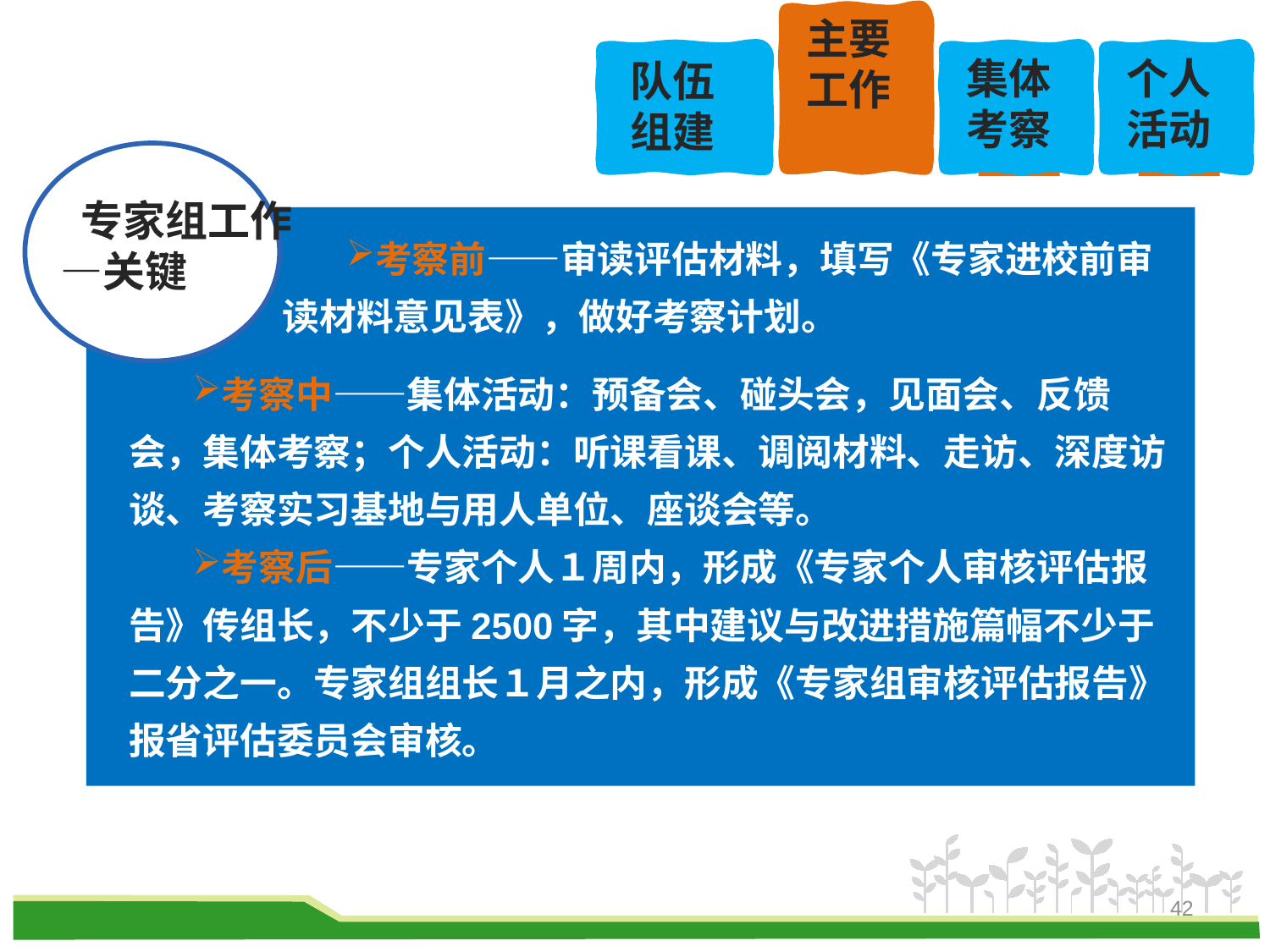

主要工作
课程
介绍

队伍
组建
课程
介绍

集体考察
课程
介绍

个人活动
课程
介绍

 专家组工作—关键

考察前——审读评估材料，填写《专家进校前审读材料意见表》，做好考察计划。
考察中——集体活动：预备会、碰头会，见面会、反馈会，集体考察；个人活动：听课看课、调阅材料、走访、深度访谈、考察实习基地与用人单位、座谈会等。
考察后——专家个人１周内，形成《专家个人审核评估报告》传组长，不少于2500字，其中建议与改进措施篇幅不少于二分之一。专家组组长１月之内，形成《专家组审核评估报告》报省评估委员会审核。
42